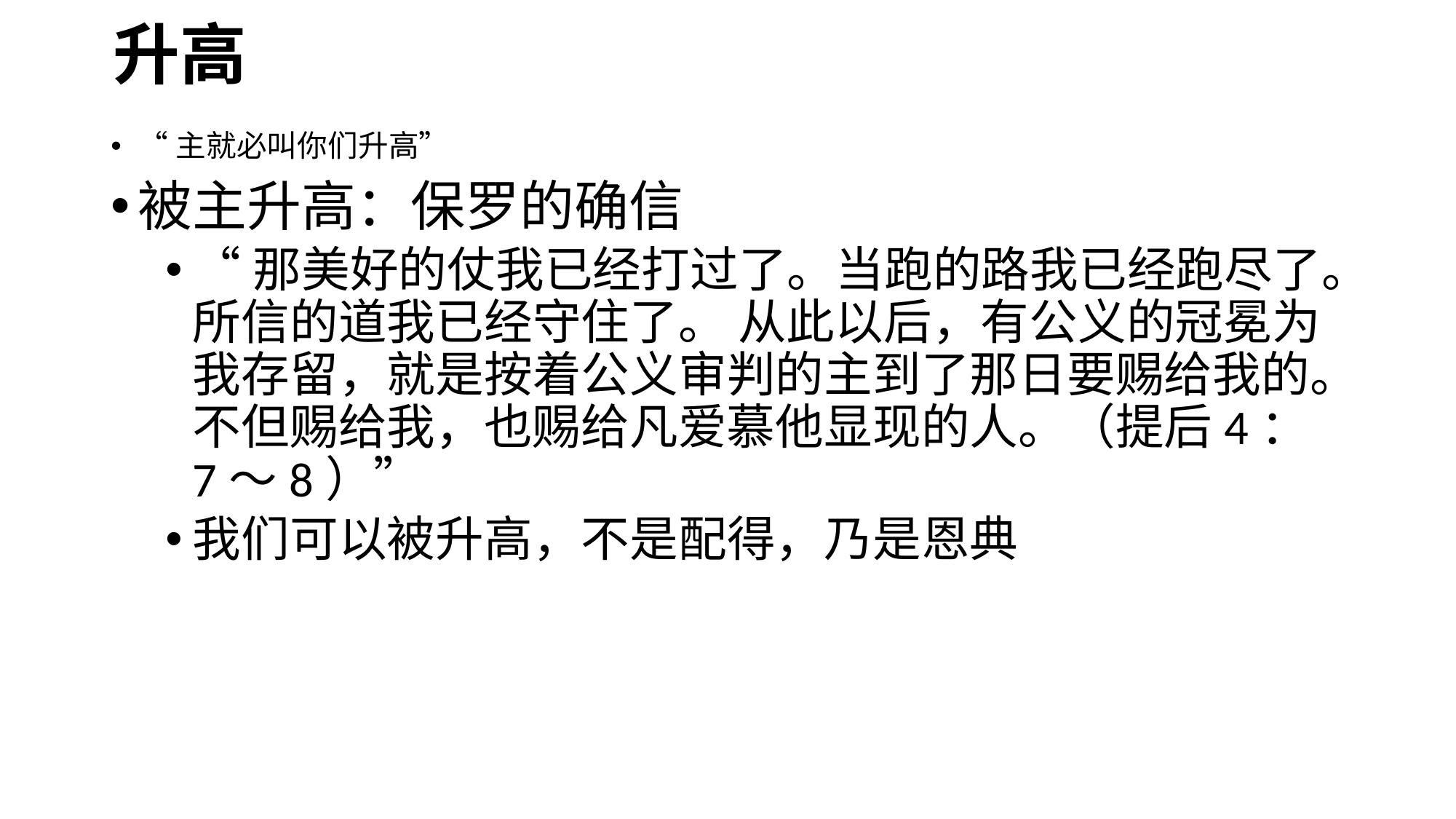

# 升高
“主就必叫你们升高”
被主升高：保罗的确信
“那美好的仗我已经打过了。当跑的路我已经跑尽了。所信的道我已经守住了。 从此以后，有公义的冠冕为我存留，就是按着公义审判的主到了那日要赐给我的。不但赐给我，也赐给凡爱慕他显现的人。（提后4：7～8）”
我们可以被升高，不是配得，乃是恩典